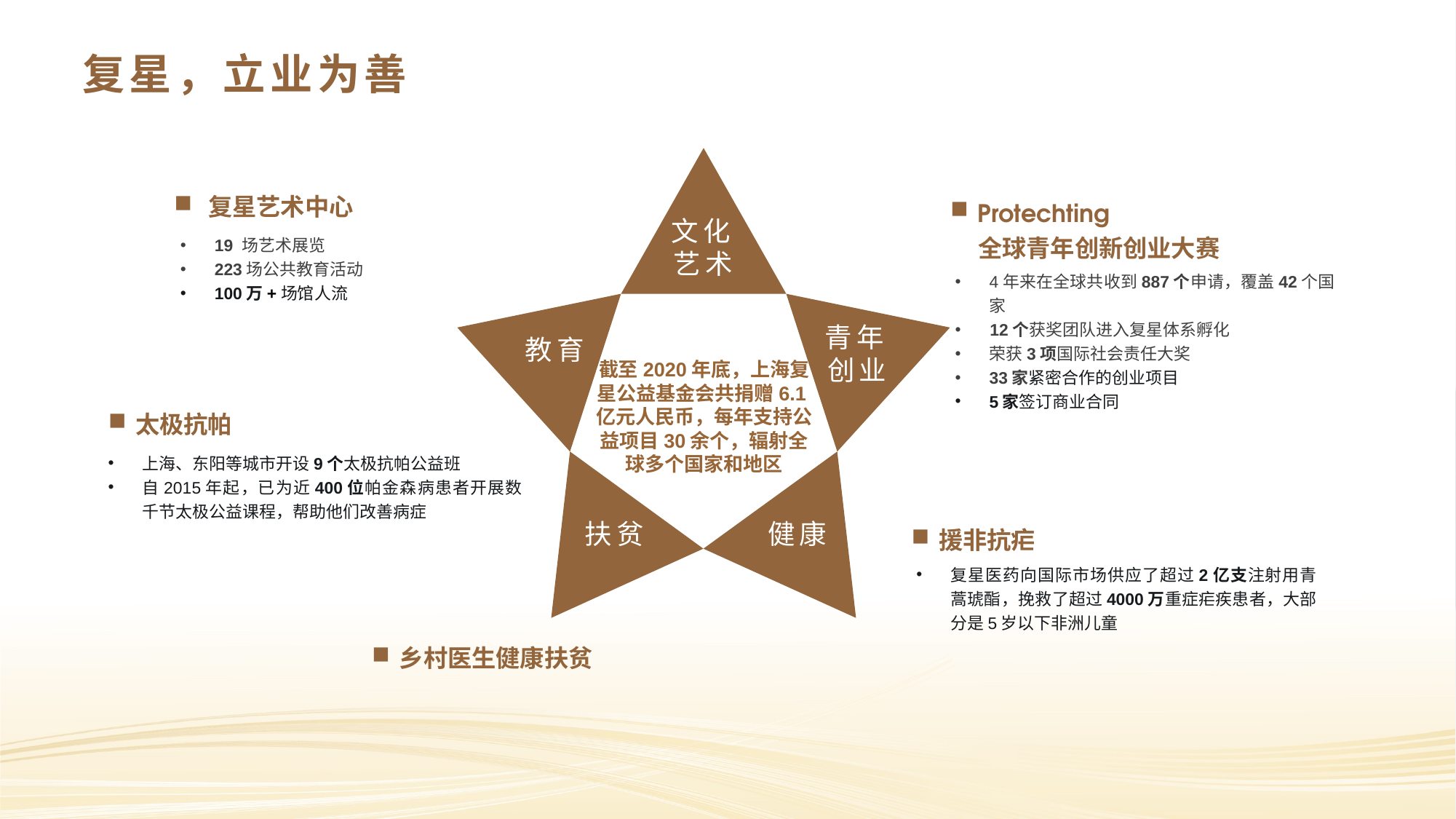

复星，立业为善

文化艺术

青年创业
教育
截至2020年底，上海复星公益基金会共捐赠6.1亿元人民币，每年支持公益项目30余个，辐射全球多个国家和地区

扶贫
健康
复星艺术中心
19 场艺术展览
223场公共教育活动
100万+场馆人流

Protechting
    全球青年创新创业大赛
4年来在全球共收到887个申请，覆盖42个国家
   12个获奖团队进入复星体系孵化
荣获3项国际社会责任大奖
33家紧密合作的创业项目
5家签订商业合同
太极抗帕
上海、东阳等城市开设9个太极抗帕公益班
自2015年起，已为近400位帕金森病患者开展数千节太极公益课程，帮助他们改善病症

援非抗疟
复星医药向国际市场供应了超过2亿支注射用青蒿琥酯，挽救了超过4000万重症疟疾患者，大部分是5岁以下非洲儿童
乡村医生健康扶贫